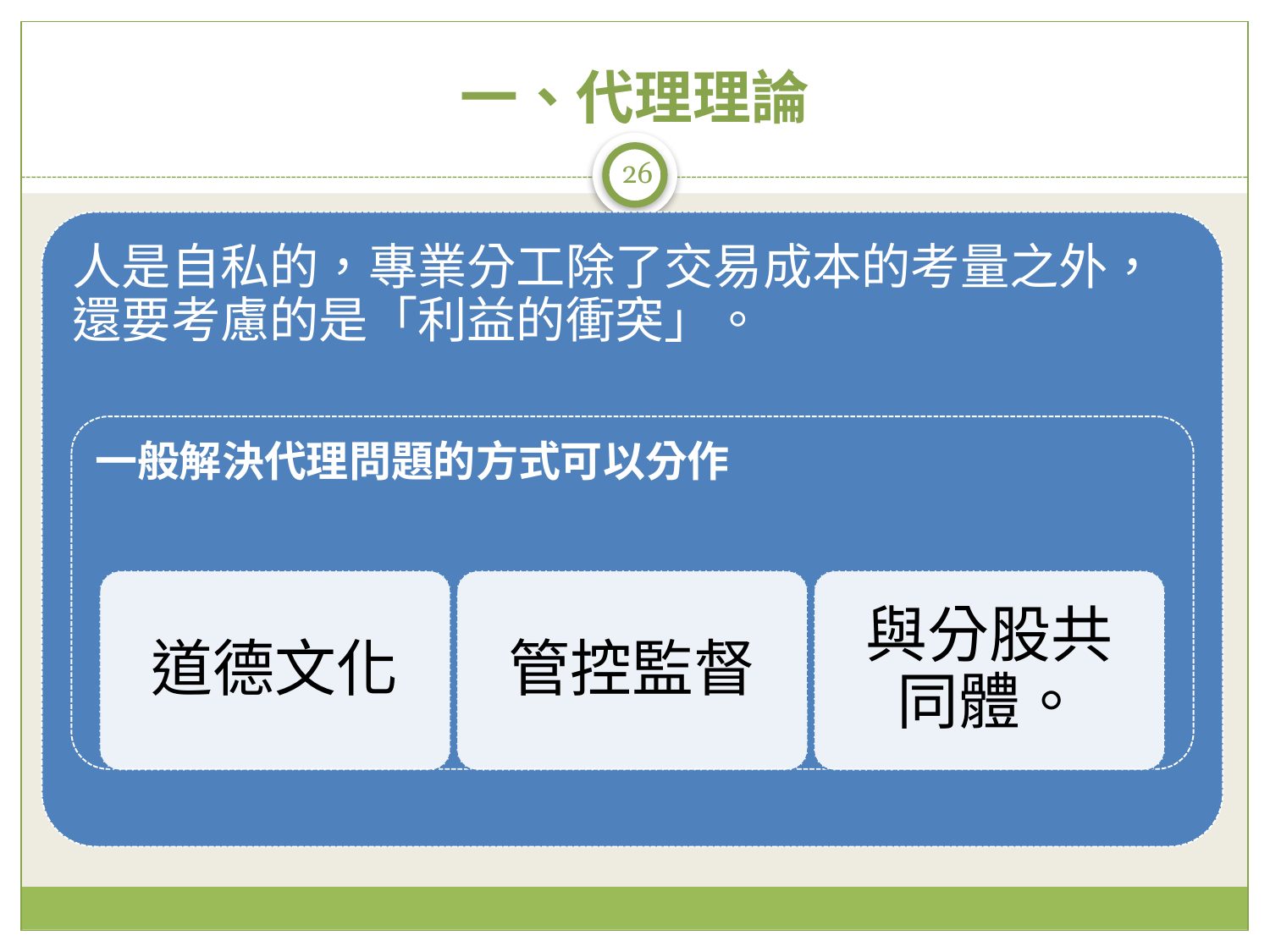

# 一、代理理論
26
人是自私的，專業分工除了交易成本的考量之外，還要考慮的是「利益的衝突」。
一般解決代理問題的方式可以分作
道德文化
管控監督
與分股共同體。